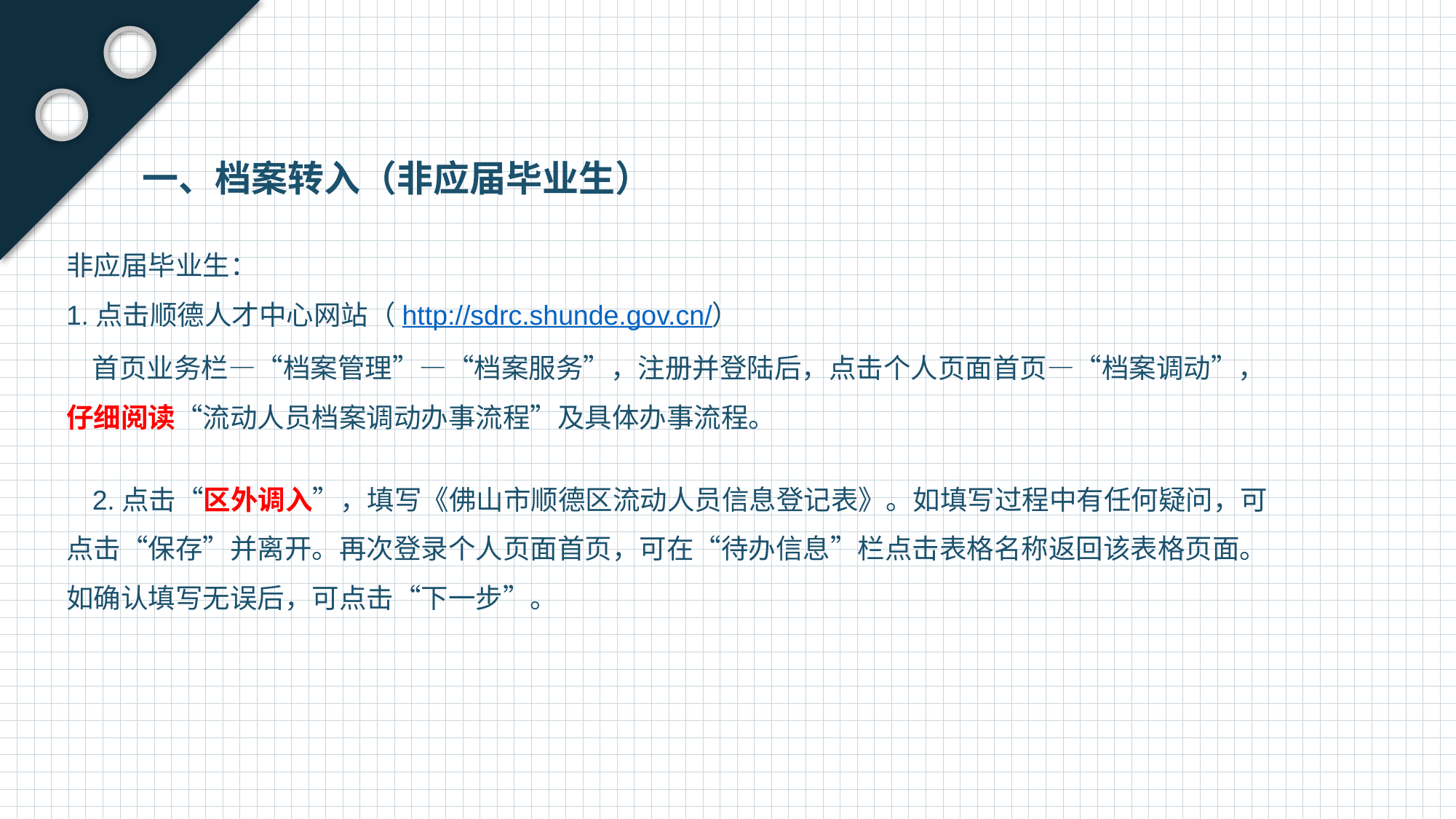

一、档案转入（非应届毕业生）
非应届毕业生：
1.点击顺德人才中心网站（http://sdrc.shunde.gov.cn/）
首页业务栏—“档案管理”—“档案服务”，注册并登陆后，点击个人页面首页—“档案调动”， 仔细阅读“流动人员档案调动办事流程”及具体办事流程。

2.点击“区外调入”，填写《佛山市顺德区流动人员信息登记表》。如填写过程中有任何疑问，可 点击“保存”并离开。再次登录个人页面首页，可在“待办信息”栏点击表格名称返回该表格页面。 如确认填写无误后，可点击“下一步”。